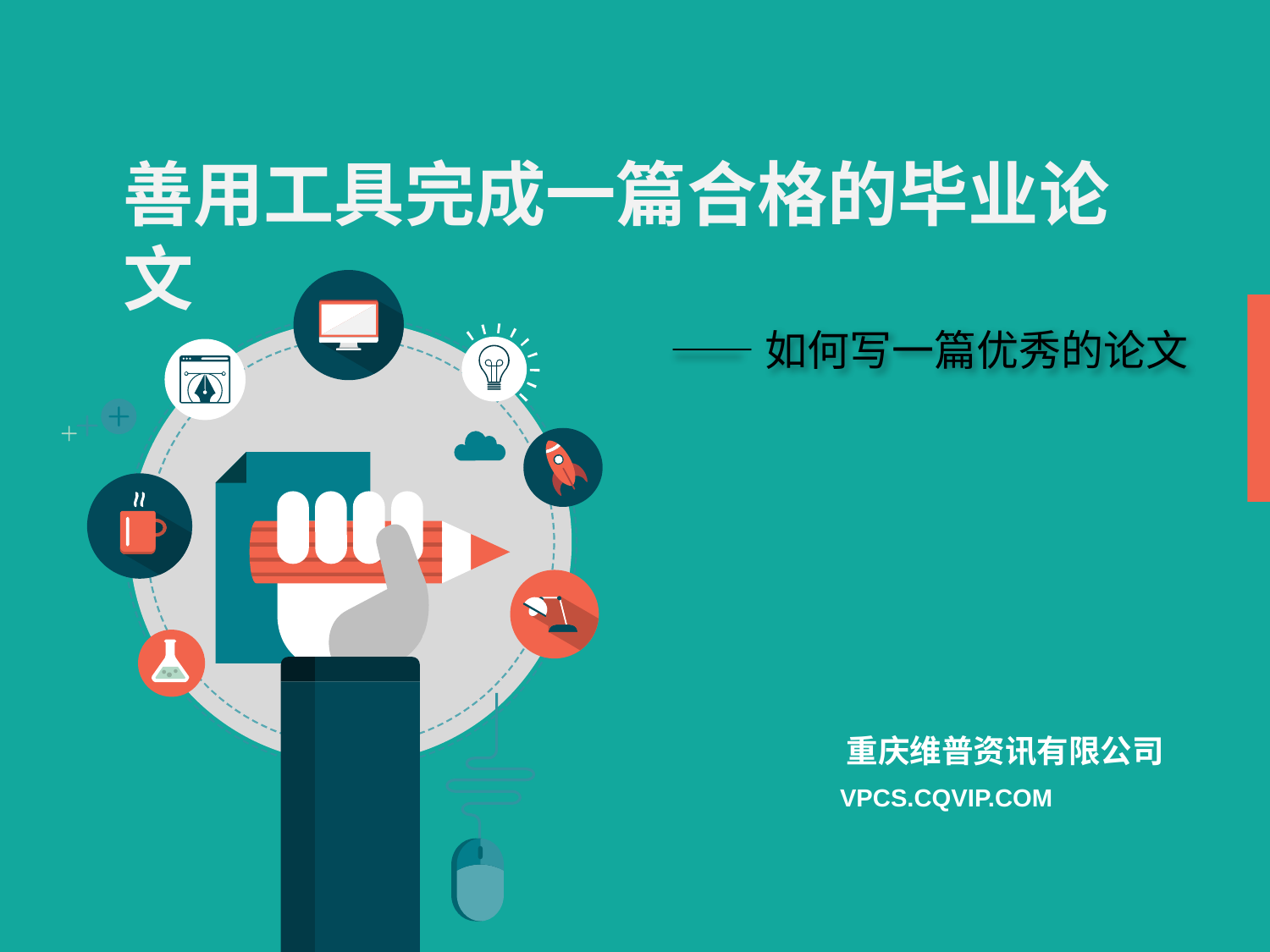

善用工具完成一篇合格的毕业论文

——如何写一篇优秀的论文
重庆维普资讯有限公司
VPCS.CQVIP.COM